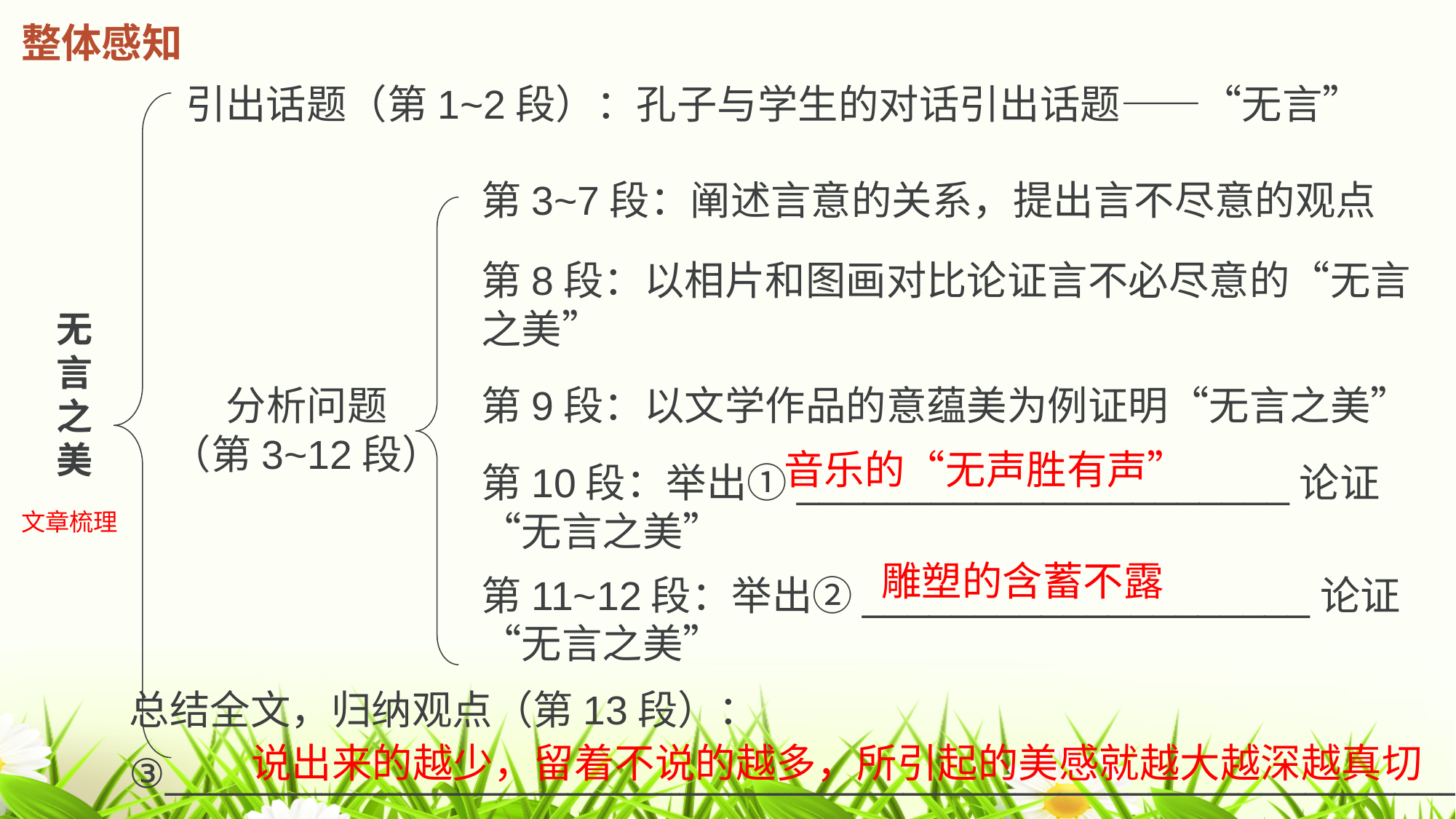

整体感知
引出话题（第1~2段）：孔子与学生的对话引出话题——“无言”

第3~7段：阐述言意的关系，提出言不尽意的观点

第8段：以相片和图画对比论证言不必尽意的“无言之美”
无
言
之
美
分析问题
（第3~12段）
第9段：以文学作品的意蕴美为例证明“无言之美”
音乐的“无声胜有声”
第10段：举出①______________________论证“无言之美”
文章梳理
雕塑的含蓄不露
第11~12段：举出②____________________论证“无言之美”
总结全文，归纳观点（第13段）：
③__________________________________________________________
说出来的越少，留着不说的越多，所引起的美感就越大越深越真切